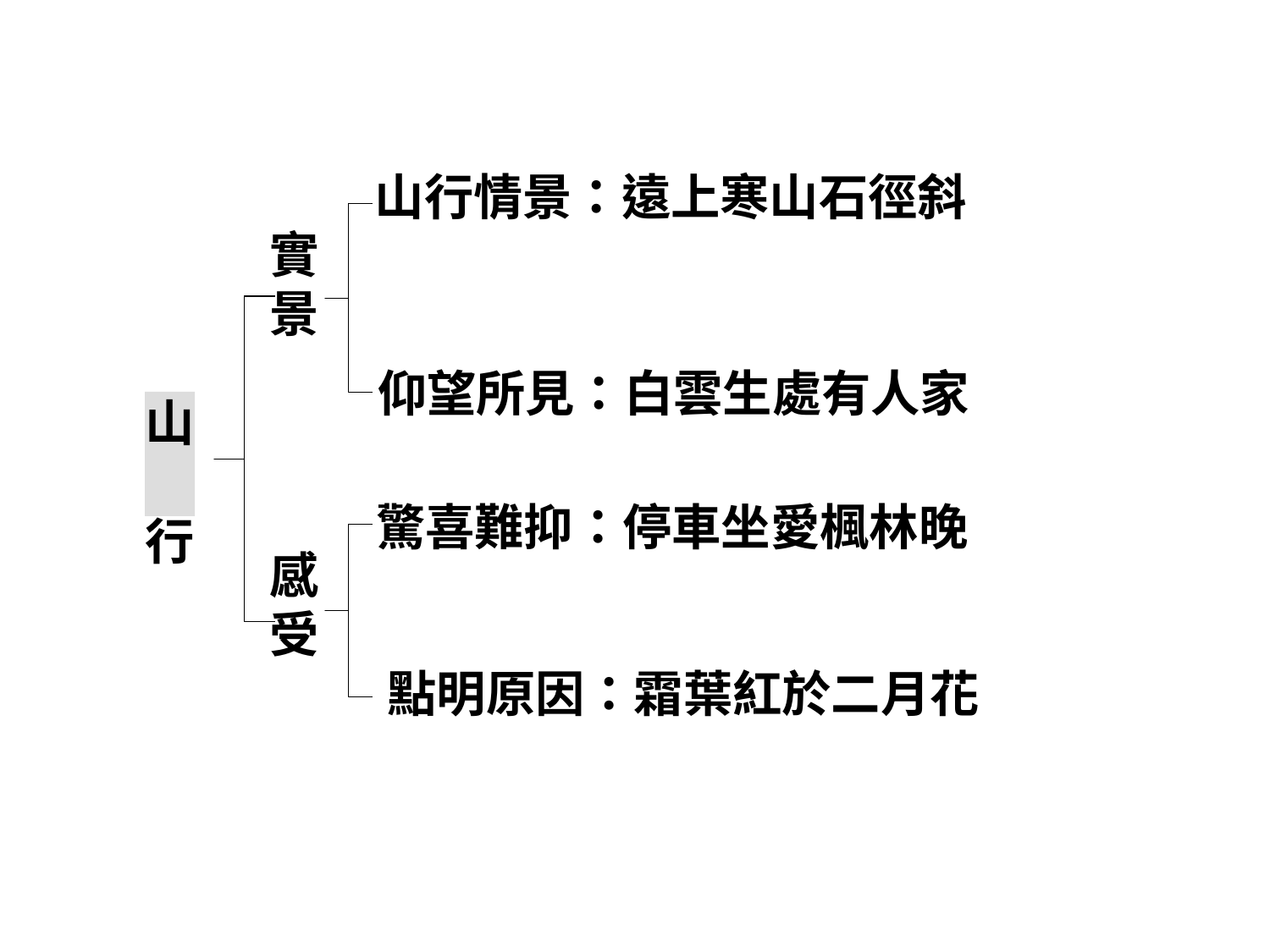

山行情景：遠上寒山石徑斜

實景

仰望所見：白雲生處有人家
山  行
驚喜難抑：停車坐愛楓林晚

感受
點明原因：霜葉紅於二月花